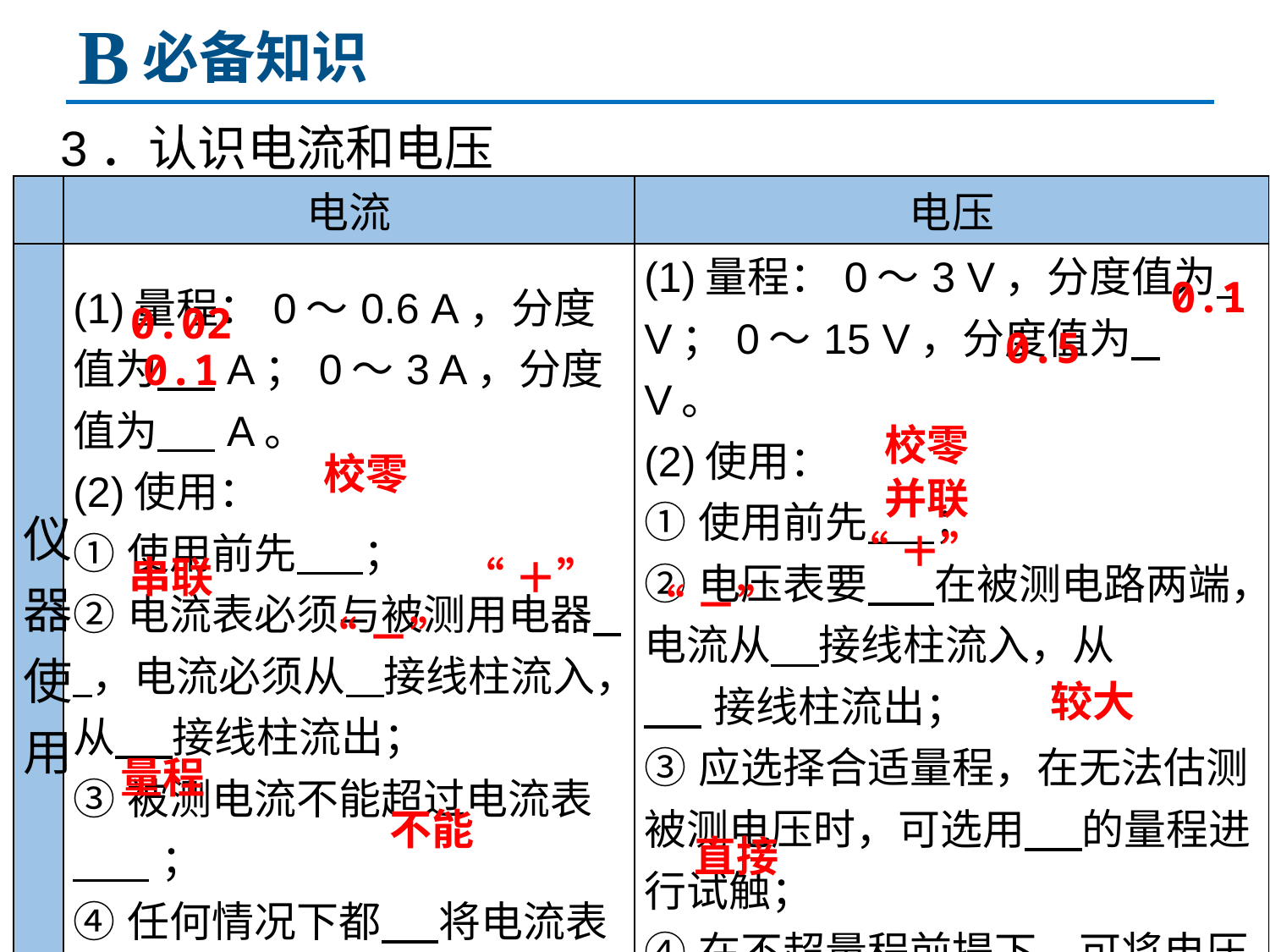

B
必备知识
3．认识电流和电压
|  | 电流 | 电压 |
| --- | --- | --- |
| 仪器 使用 | (1)量程：0～0.6 A，分度值为 A；0～3 A，分度值为 A。 (2)使用： ①使用前先 ； ②电流表必须与被测用电器 ，电流必须从 接线柱流入，从 接线柱流出； ③被测电流不能超过电流表 ； ④任何情况下都 将电流表直接连到电源两极。 | (1)量程：0～3 V，分度值为 V；0～15 V，分度值为 V。 (2)使用： ①使用前先 ； ②电压表要 在被测电路两端，电流从 接线柱流入，从 接线柱流出； ③应选择合适量程，在无法估测被测电压时，可选用 的量程进行试触； ④在不超量程前提下，可将电压表 连到电源两极测电压。 |
0.1
0.02
0.5
0.1
校零
校零
并联
“＋”
串联
“＋”
“－”
“－”
较大
量程
不能
直接